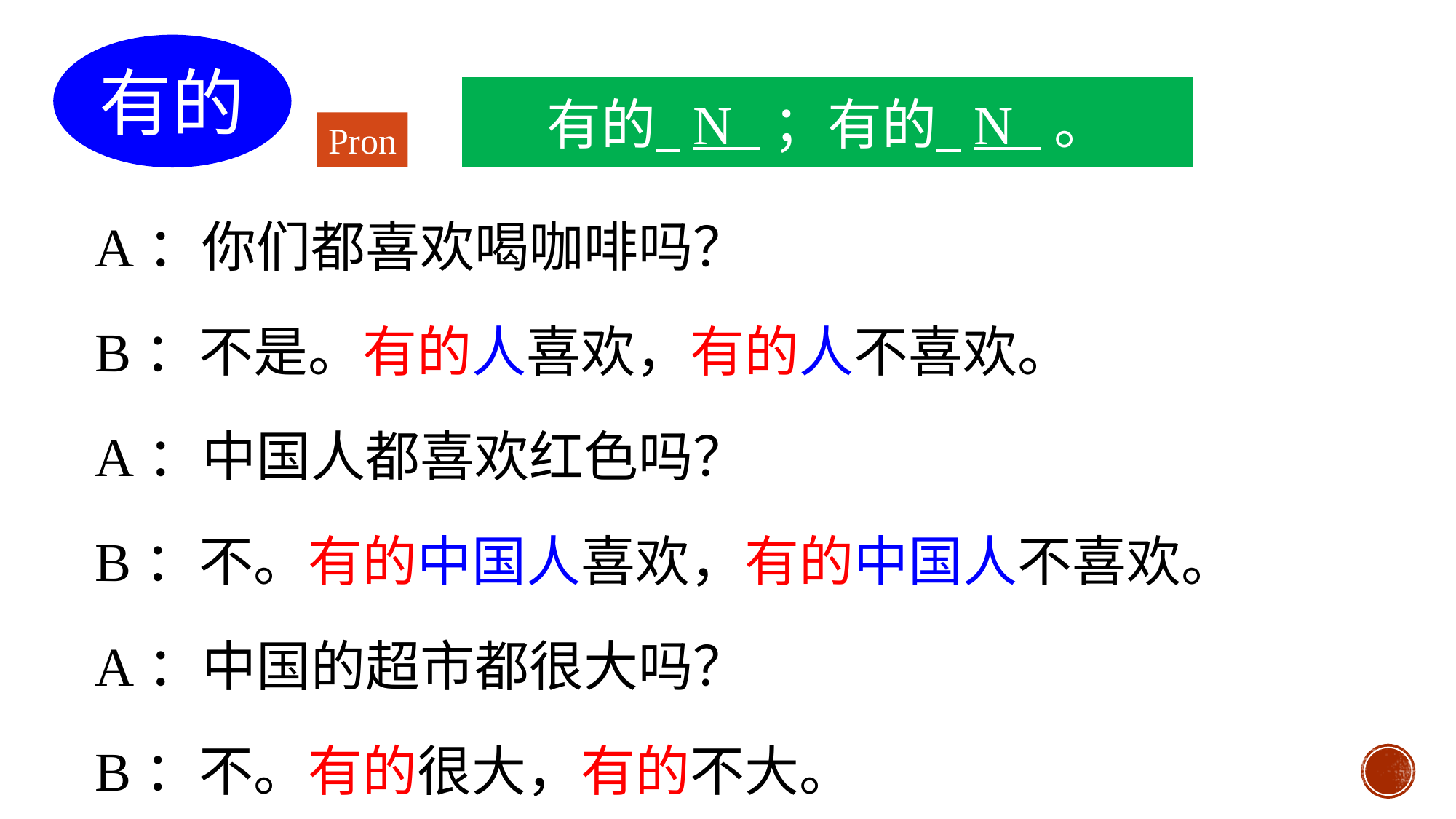

有的
有的  N  ；有的  N  。
Pron
A：你们都喜欢喝咖啡吗？
B：不是。有的人喜欢，有的人不喜欢。
A：中国人都喜欢红色吗？
B：不。有的中国人喜欢，有的中国人不喜欢。
A：中国的超市都很大吗？
B：不。有的很大，有的不大。